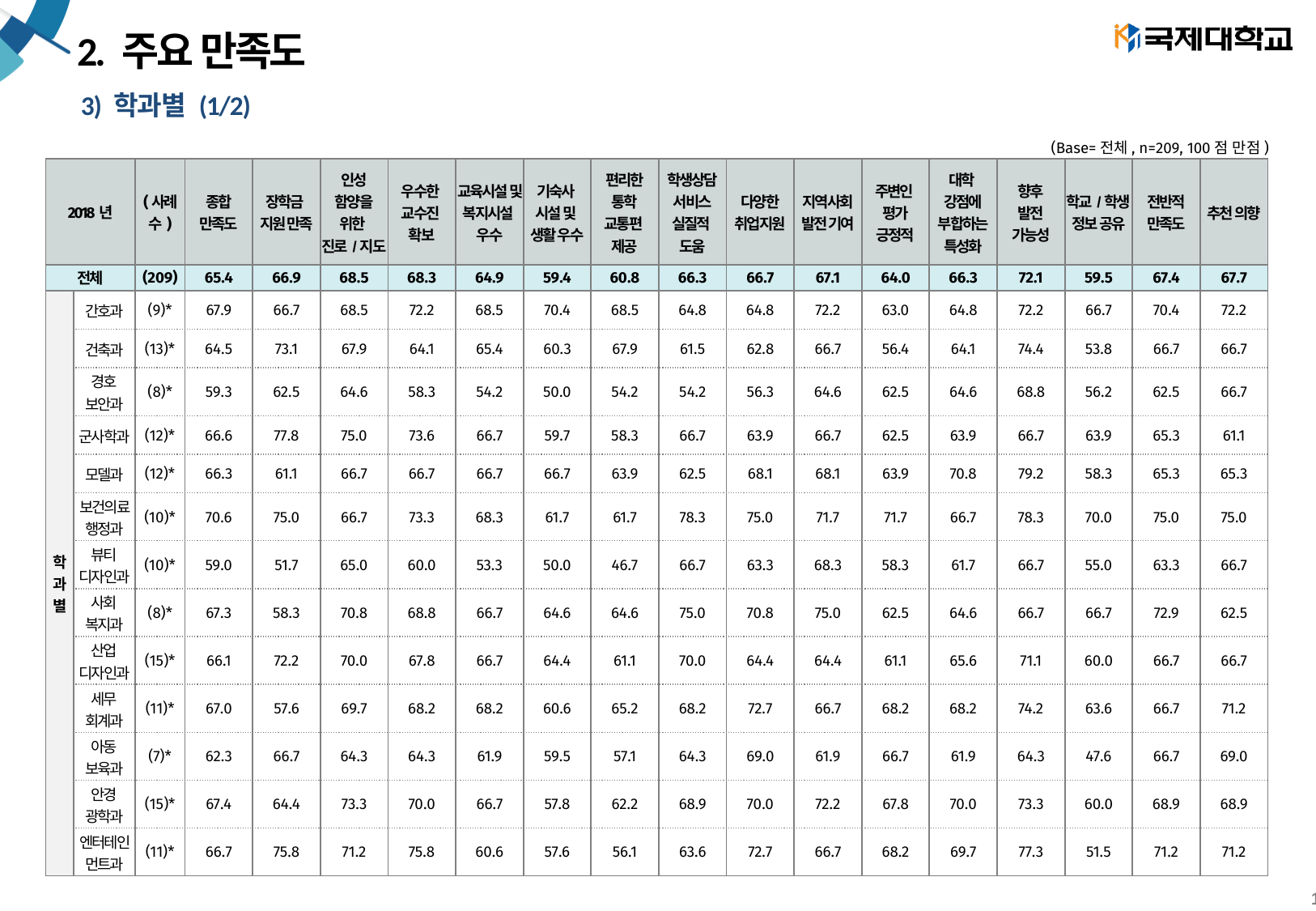

# 2. 주요 만족도
3) 학과별 (1/2)
(Base=전체, n=209, 100점 만점)
| 2018년 |  | (사례수) | 종합 만족도 | 장학금 지원 만족 | 인성 함양을 위한 진로/지도 | 우수한 교수진 확보 | 교육시설 및 복지시설 우수 | 기숙사 시설 및 생활 우수 | 편리한 통학 교통편 제공 | 학생상담 서비스 실질적 도움 | 다양한 취업지원 | 지역사회 발전 기여 | 주변인 평가 긍정적 | 대학 강점에 부합하는 특성화 | 향후 발전 가능성 | 학교/학생 정보 공유 | 전반적 만족도 | 추천 의향 |
| --- | --- | --- | --- | --- | --- | --- | --- | --- | --- | --- | --- | --- | --- | --- | --- | --- | --- | --- |
| 전체 |  | (209) | 65.4 | 66.9 | 68.5 | 68.3 | 64.9 | 59.4 | 60.8 | 66.3 | 66.7 | 67.1 | 64.0 | 66.3 | 72.1 | 59.5 | 67.4 | 67.7 |
| 학 과 별 | 간호과 | (9)\* | 67.9 | 66.7 | 68.5 | 72.2 | 68.5 | 70.4 | 68.5 | 64.8 | 64.8 | 72.2 | 63.0 | 64.8 | 72.2 | 66.7 | 70.4 | 72.2 |
|  | 건축과 | (13)\* | 64.5 | 73.1 | 67.9 | 64.1 | 65.4 | 60.3 | 67.9 | 61.5 | 62.8 | 66.7 | 56.4 | 64.1 | 74.4 | 53.8 | 66.7 | 66.7 |
|  | 경호 보안과 | (8)\* | 59.3 | 62.5 | 64.6 | 58.3 | 54.2 | 50.0 | 54.2 | 54.2 | 56.3 | 64.6 | 62.5 | 64.6 | 68.8 | 56.2 | 62.5 | 66.7 |
|  | 군사학과 | (12)\* | 66.6 | 77.8 | 75.0 | 73.6 | 66.7 | 59.7 | 58.3 | 66.7 | 63.9 | 66.7 | 62.5 | 63.9 | 66.7 | 63.9 | 65.3 | 61.1 |
|  | 모델과 | (12)\* | 66.3 | 61.1 | 66.7 | 66.7 | 66.7 | 66.7 | 63.9 | 62.5 | 68.1 | 68.1 | 63.9 | 70.8 | 79.2 | 58.3 | 65.3 | 65.3 |
|  | 보건의료행정과 | (10)\* | 70.6 | 75.0 | 66.7 | 73.3 | 68.3 | 61.7 | 61.7 | 78.3 | 75.0 | 71.7 | 71.7 | 66.7 | 78.3 | 70.0 | 75.0 | 75.0 |
|  | 뷰티 디자인과 | (10)\* | 59.0 | 51.7 | 65.0 | 60.0 | 53.3 | 50.0 | 46.7 | 66.7 | 63.3 | 68.3 | 58.3 | 61.7 | 66.7 | 55.0 | 63.3 | 66.7 |
|  | 사회 복지과 | (8)\* | 67.3 | 58.3 | 70.8 | 68.8 | 66.7 | 64.6 | 64.6 | 75.0 | 70.8 | 75.0 | 62.5 | 64.6 | 66.7 | 66.7 | 72.9 | 62.5 |
|  | 산업 디자인과 | (15)\* | 66.1 | 72.2 | 70.0 | 67.8 | 66.7 | 64.4 | 61.1 | 70.0 | 64.4 | 64.4 | 61.1 | 65.6 | 71.1 | 60.0 | 66.7 | 66.7 |
|  | 세무 회계과 | (11)\* | 67.0 | 57.6 | 69.7 | 68.2 | 68.2 | 60.6 | 65.2 | 68.2 | 72.7 | 66.7 | 68.2 | 68.2 | 74.2 | 63.6 | 66.7 | 71.2 |
|  | 아동 보육과 | (7)\* | 62.3 | 66.7 | 64.3 | 64.3 | 61.9 | 59.5 | 57.1 | 64.3 | 69.0 | 61.9 | 66.7 | 61.9 | 64.3 | 47.6 | 66.7 | 69.0 |
|  | 안경 광학과 | (15)\* | 67.4 | 64.4 | 73.3 | 70.0 | 66.7 | 57.8 | 62.2 | 68.9 | 70.0 | 72.2 | 67.8 | 70.0 | 73.3 | 60.0 | 68.9 | 68.9 |
|  | 엔터테인먼트과 | (11)\* | 66.7 | 75.8 | 71.2 | 75.8 | 60.6 | 57.6 | 56.1 | 63.6 | 72.7 | 66.7 | 68.2 | 69.7 | 77.3 | 51.5 | 71.2 | 71.2 |